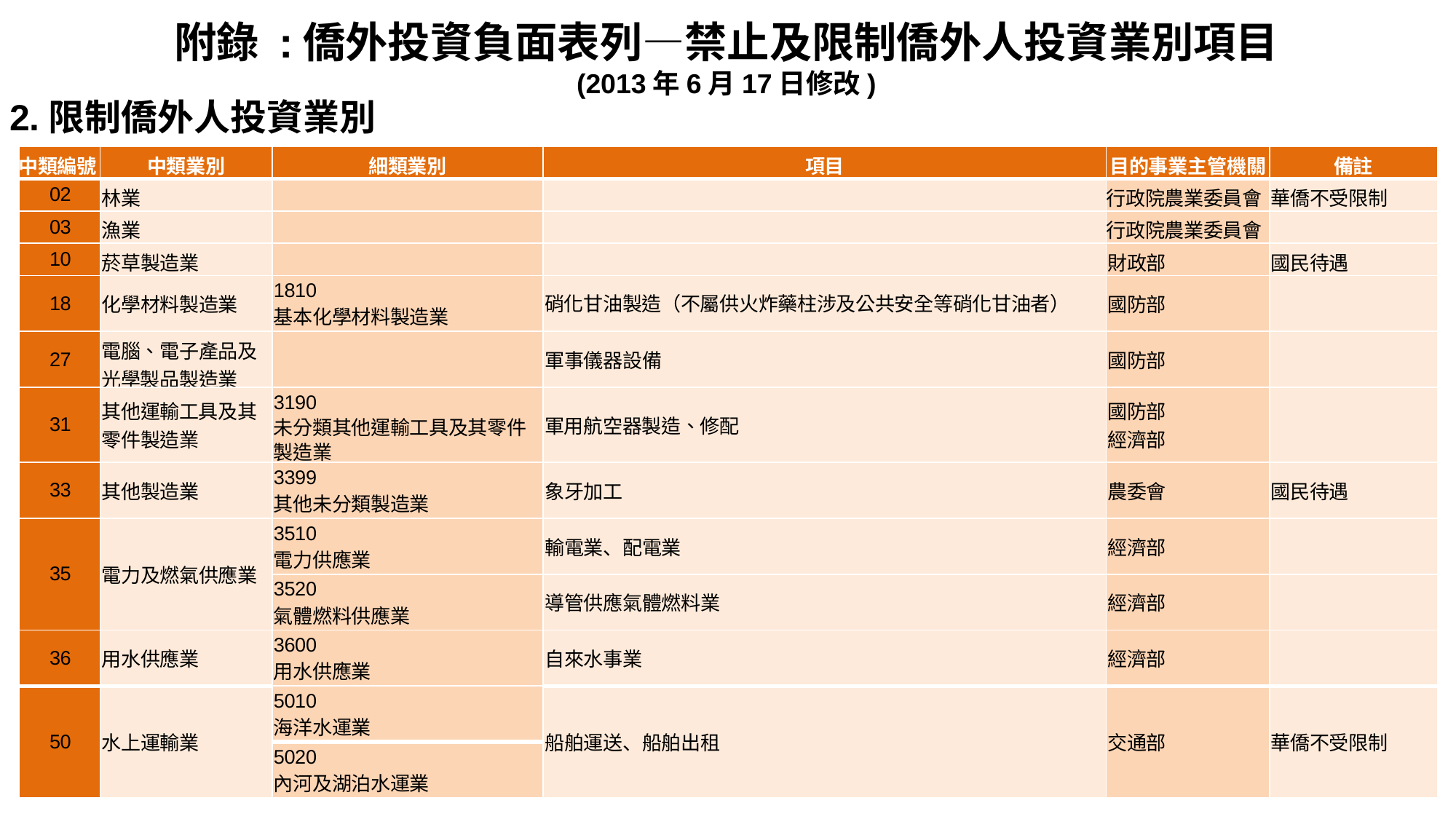

附錄 :僑外投資負面表列—禁止及限制僑外人投資業別項目
(2013年6月17日修改)
2.限制僑外人投資業別
| 中類編號 | 中類業別 | 細類業別 | 項目 | 目的事業主管機關 | 備註 |
| --- | --- | --- | --- | --- | --- |
| 02 | 林業 |  |  | 行政院農業委員會 | 華僑不受限制 |
| 03 | 漁業 |  |  | 行政院農業委員會 |  |
| 10 | 菸草製造業 |  |  | 財政部 | 國民待遇 |
| 18 | 化學材料製造業 | 1810 基本化學材料製造業 | 硝化甘油製造（不屬供火炸藥柱涉及公共安全等硝化甘油者） | 國防部 |  |
| 27 | 電腦、電子產品及光學製品製造業 |  | 軍事儀器設備 | 國防部 |  |
| 31 | 其他運輸工具及其零件製造業 | 3190 未分類其他運輸工具及其零件製造業 | 軍用航空器製造、修配 | 國防部 經濟部 |  |
| 33 | 其他製造業 | 3399 其他未分類製造業 | 象牙加工 | 農委會 | 國民待遇 |
| 35 | 電力及燃氣供應業 | 3510 電力供應業 | 輸電業、配電業 | 經濟部 |  |
|  |  | 3520 氣體燃料供應業 | 導管供應氣體燃料業 | 經濟部 |  |
| 36 | 用水供應業 | 3600 用水供應業 | 自來水事業 | 經濟部 |  |
| 50 | 水上運輸業 | 5010 海洋水運業 | 船舶運送、船舶出租 | 交通部 | 華僑不受限制 |
|  |  | 5020 內河及湖泊水運業 |  |  |  |
51